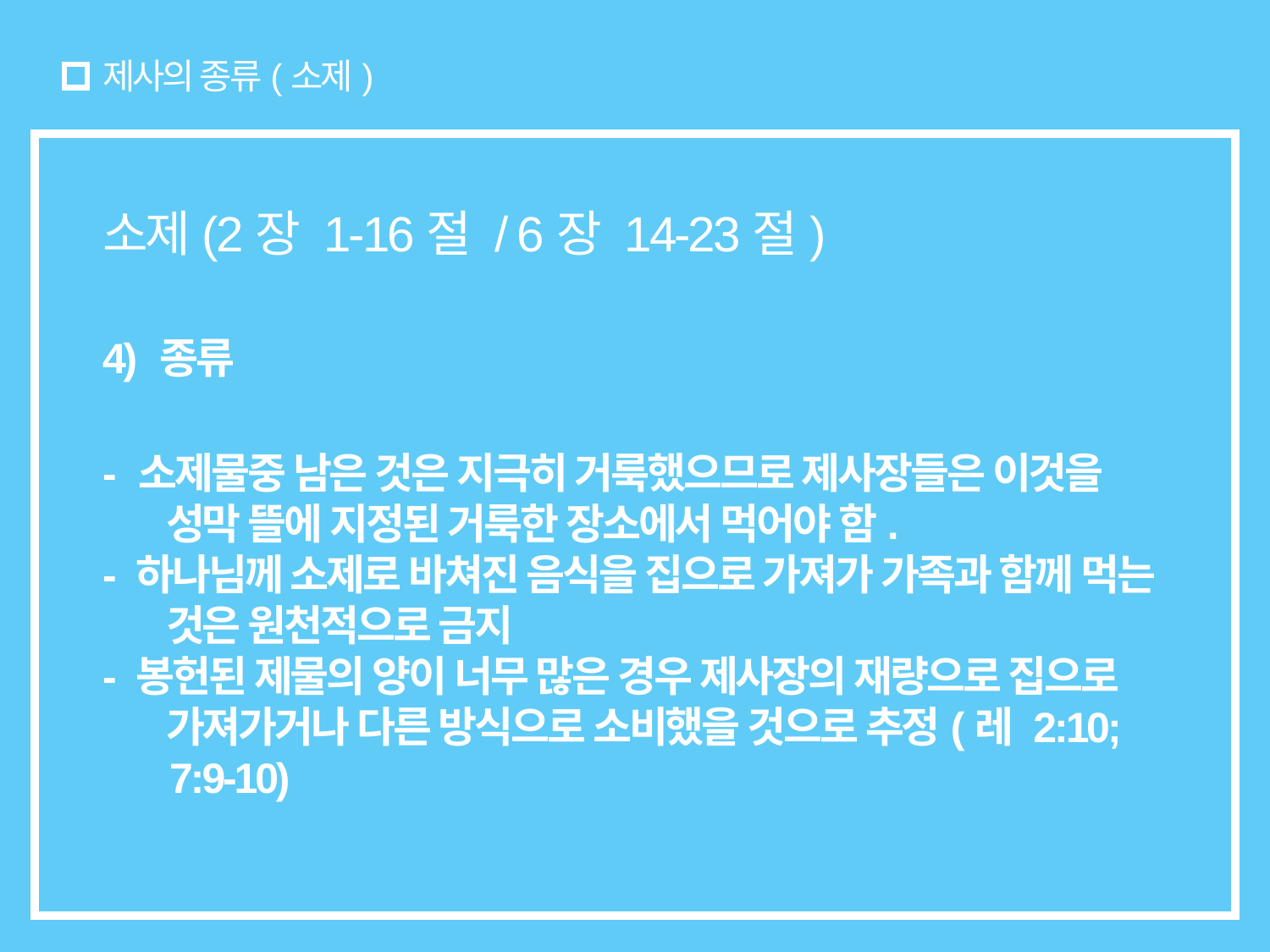

# 제사의 종류(소제)

소제(2장 1-16절 / 6장 14-23절)
4) 종류

- 소제물중 남은 것은 지극히 거룩했으므로 제사장들은 이것을 성막 뜰에 지정된 거룩한 장소에서 먹어야 함.
- 하나님께 소제로 바쳐진 음식을 집으로 가져가 가족과 함께 먹는 것은 원천적으로 금지
- 봉헌된 제물의 양이 너무 많은 경우 제사장의 재량으로 집으로 가져가거나 다른 방식으로 소비했을 것으로 추정(레 2:10;
       7:9-10)